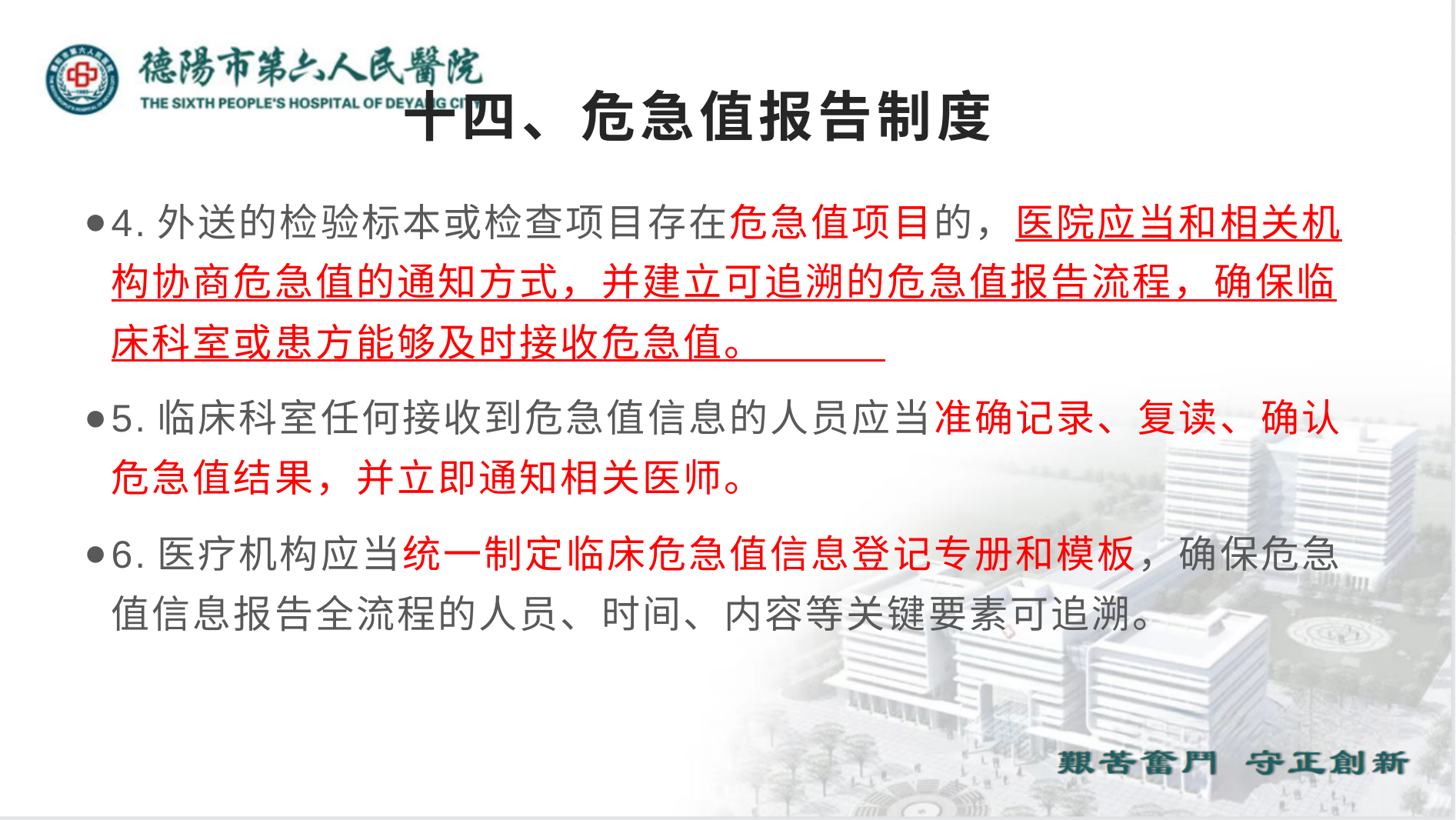

# 十四、危急值报告制度
4.外送的检验标本或检查项目存在危急值项目的，医院应当和相关机构协商危急值的通知方式，并建立可追溯的危急值报告流程，确保临床科室或患方能够及时接收危急值。
5.临床科室任何接收到危急值信息的人员应当准确记录、复读、确认危急值结果，并立即通知相关医师。
6.医疗机构应当统一制定临床危急值信息登记专册和模板，确保危急值信息报告全流程的人员、时间、内容等关键要素可追溯。